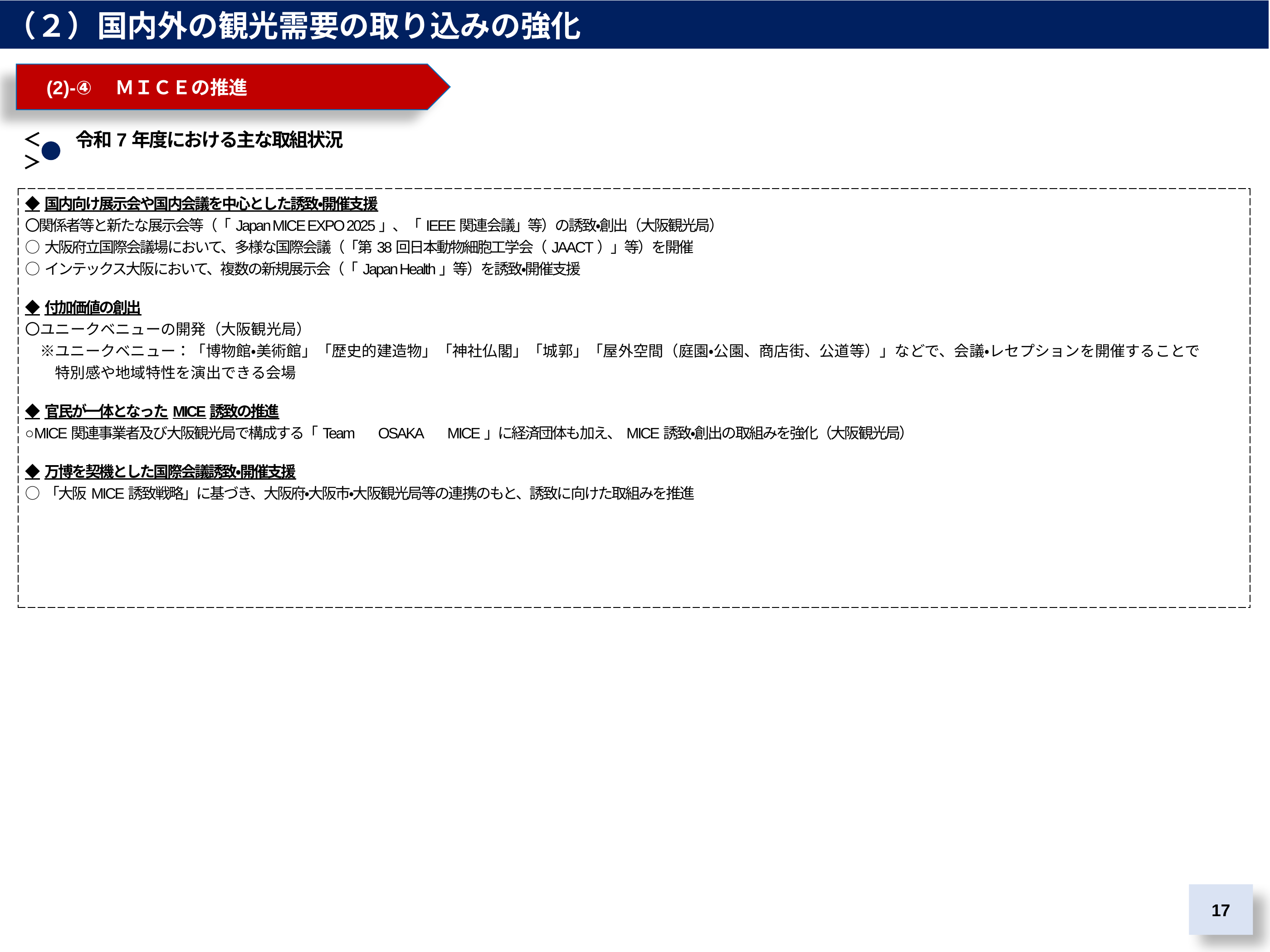

（２）国内外の観光需要の取り込みの強化
　(2)-④　ＭＩＣＥの推進
＜　　令和7年度における主な取組状況＞

| ◆国内向け展示会や国内会議を中心とした誘致・開催支援 〇関係者等と新たな展示会等（「Japan MICE EXPO 2025」、「IEEE関連会議」等）の誘致・創出（大阪観光局） ○大阪府立国際会議場において、多様な国際会議（「第38回日本動物細胞工学会（JAACT）」等）を開催 ○インテックス大阪において、複数の新規展示会（「Japan Health」等）を誘致・開催支援 ◆付加価値の創出 〇ユニークベニューの開発（大阪観光局） 　※ユニークベニュー：「博物館・美術館」「歴史的建造物」「神社仏閣」「城郭」「屋外空間（庭園・公園、商店街、公道等）」などで、会議・レセプションを開催することで 　　特別感や地域特性を演出できる会場 ◆官民が一体となったMICE誘致の推進 ○MICE関連事業者及び大阪観光局で構成する「Team　OSAKA　MICE」に経済団体も加え、MICE誘致・創出の取組みを強化（大阪観光局） ◆万博を契機とした国際会議誘致・開催支援 ○「大阪MICE誘致戦略」に基づき、大阪府・大阪市・大阪観光局等の連携のもと、誘致に向けた取組みを推進 |
| --- |
17